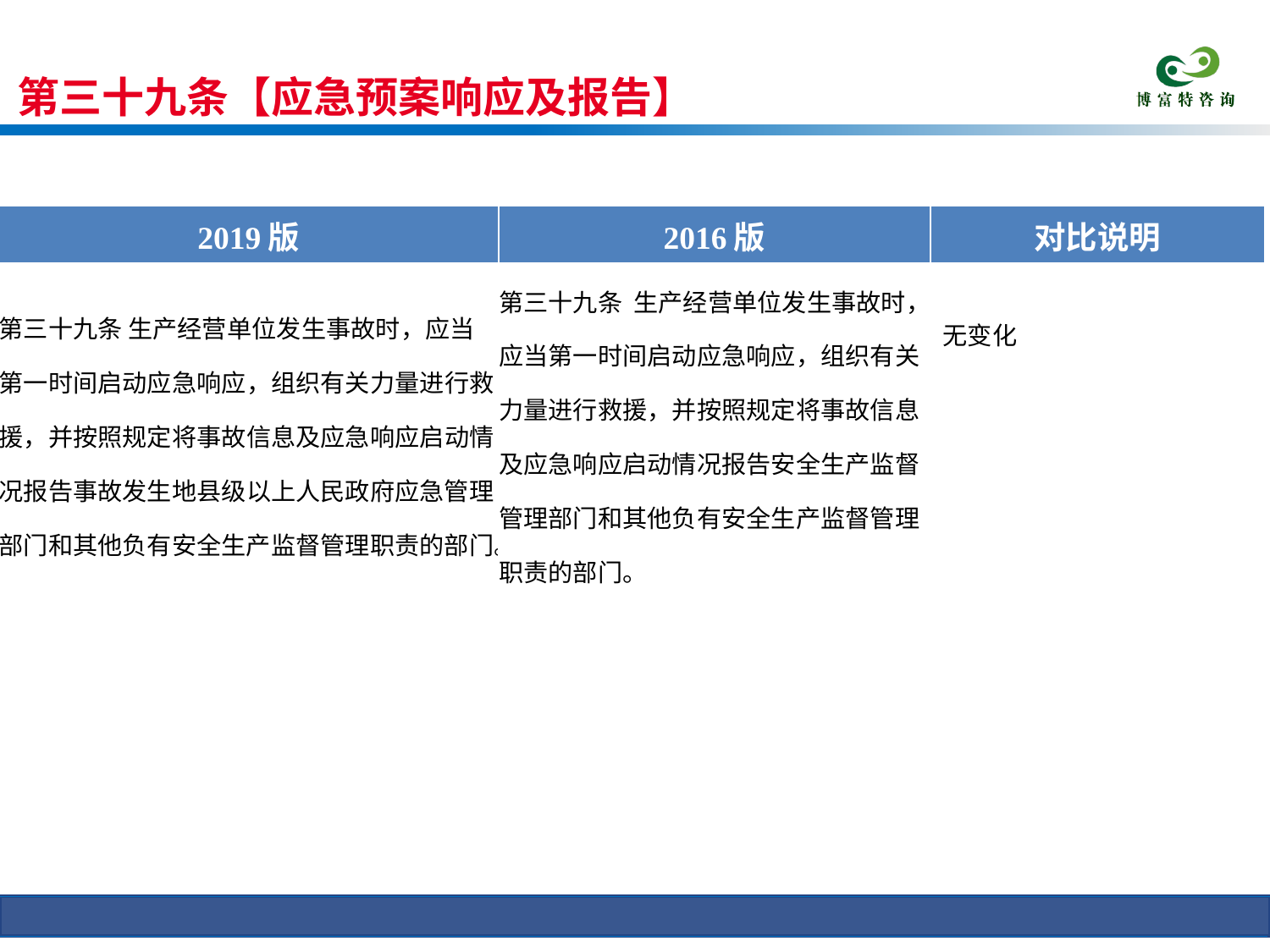

第三十九条【应急预案响应及报告】
条文对比
| 2019版 | 2016版 | 对比说明 |
| --- | --- | --- |
| 第三十九条 生产经营单位发生事故时，应当第一时间启动应急响应，组织有关力量进行救援，并按照规定将事故信息及应急响应启动情况报告事故发生地县级以上人民政府应急管理部门和其他负有安全生产监督管理职责的部门。 | 第三十九条 生产经营单位发生事故时，应当第一时间启动应急响应，组织有关力量进行救援，并按照规定将事故信息及应急响应启动情况报告安全生产监督管理部门和其他负有安全生产监督管理职责的部门。 | 无变化 |